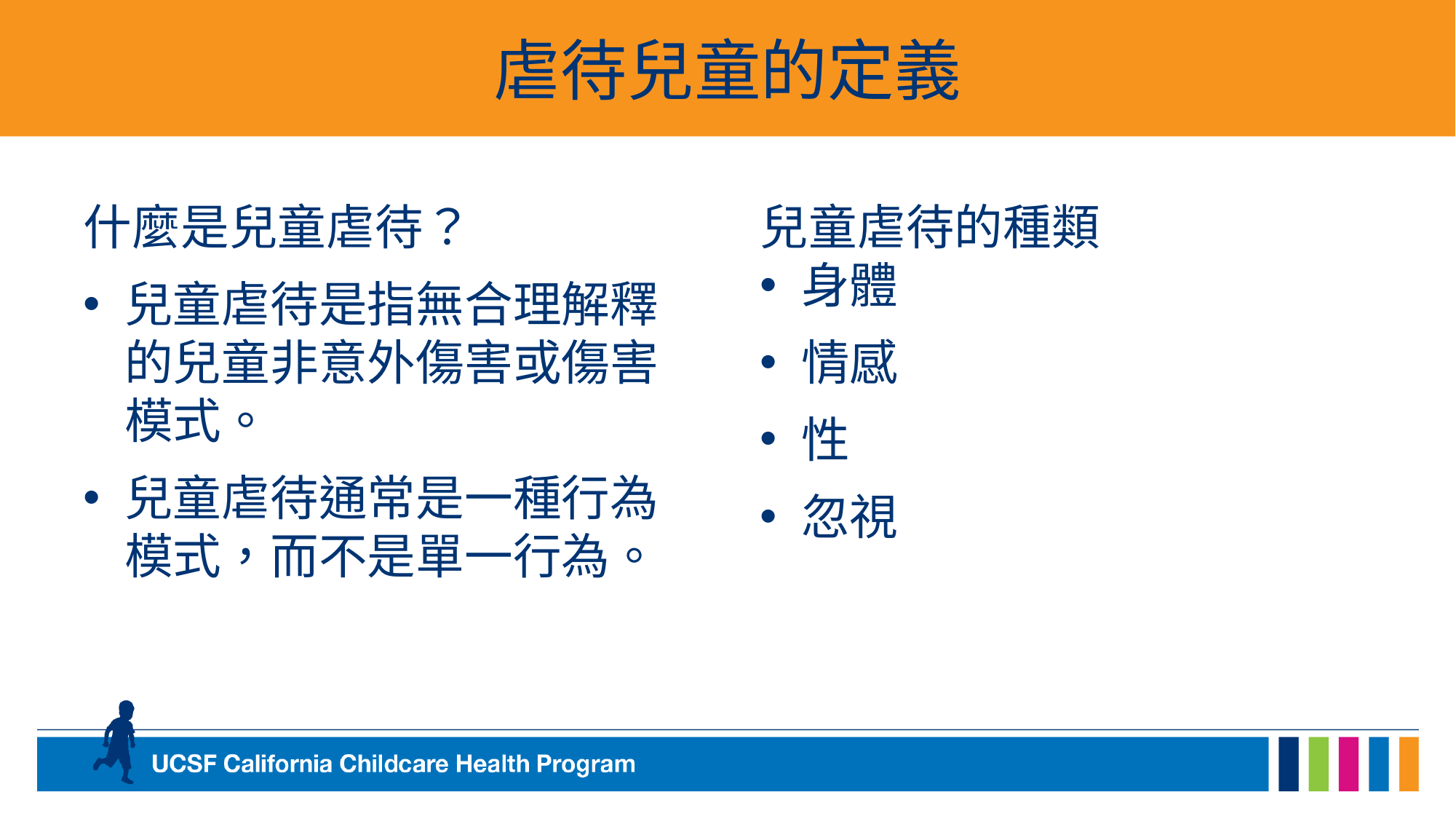

# 虐待兒童的定義
什麼是兒童虐待？
兒童虐待是指無合理解釋的兒童非意外傷害或傷害模式。
兒童虐待通常是一種行為模式，而不是單一行為。

兒童虐待的種類
身體
情感
性
忽視